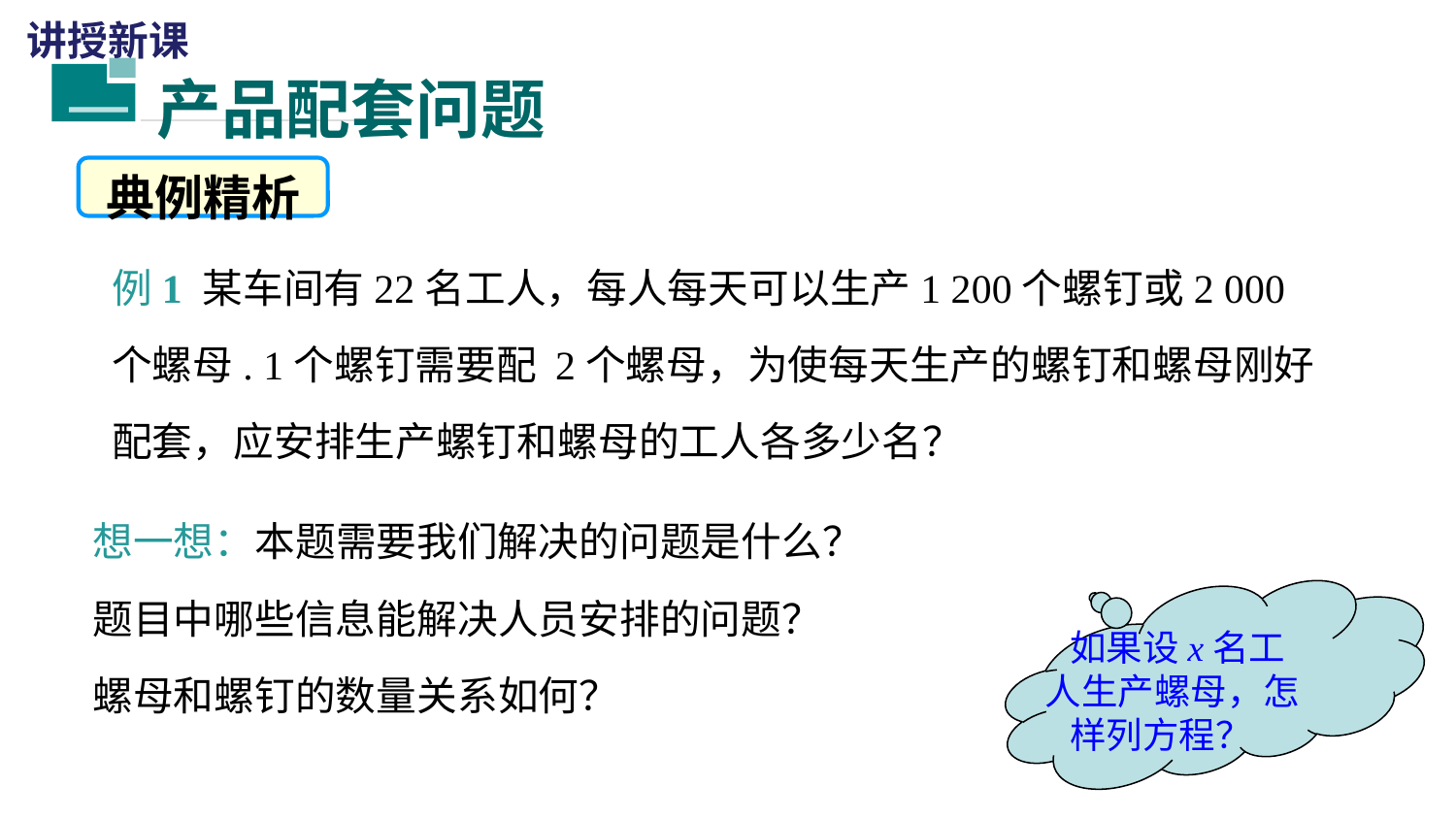

讲授新课

产品配套问题
一

典例精析
例1 某车间有22名工人，每人每天可以生产1 200个螺钉或2 000个螺母. 1个螺钉需要配 2个螺母，为使每天生产的螺钉和螺母刚好配套，应安排生产螺钉和螺母的工人各多少名？
想一想：本题需要我们解决的问题是什么？
题目中哪些信息能解决人员安排的问题？
螺母和螺钉的数量关系如何？

      如果设x名工
   人生产螺母，怎
      样列方程？